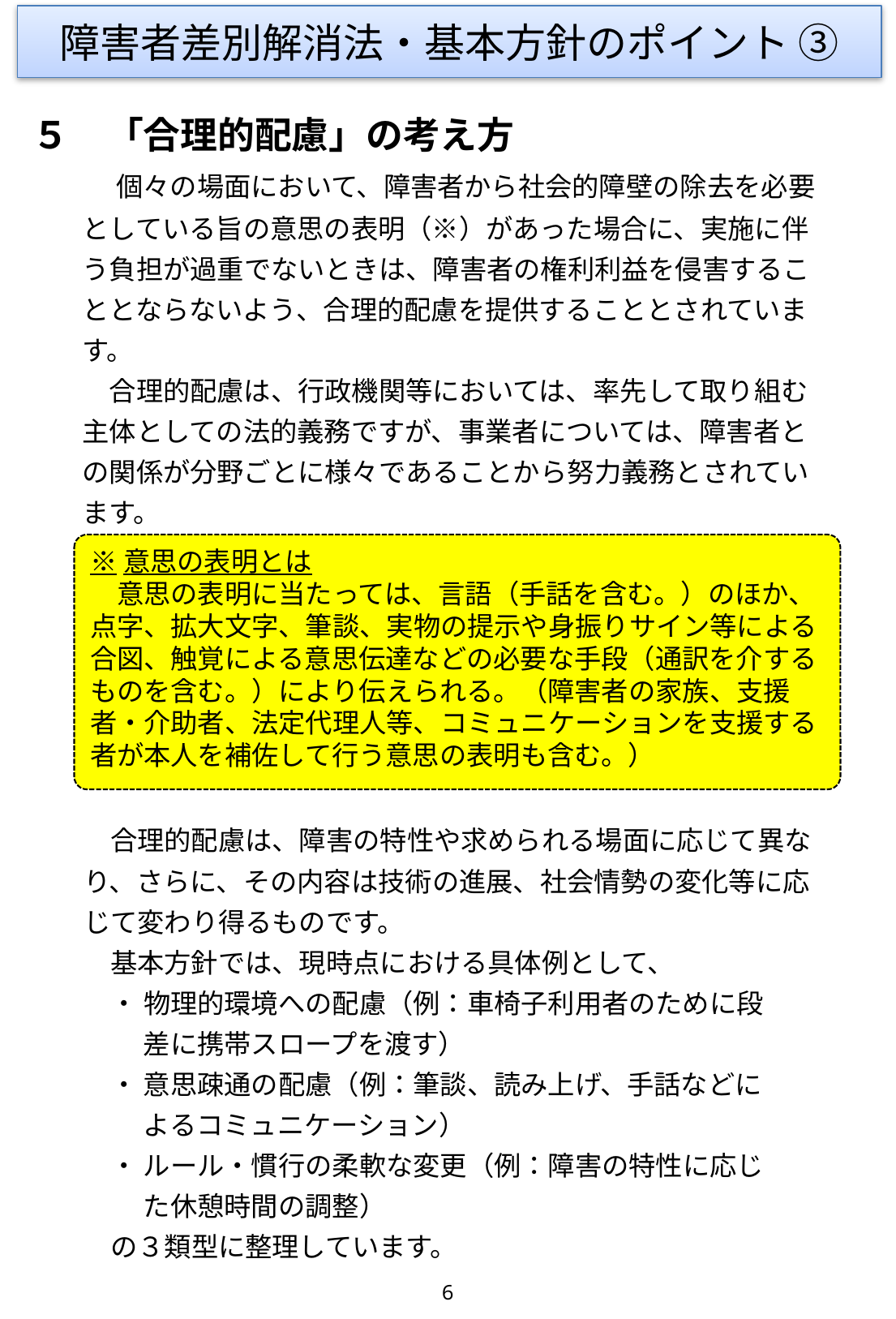

障害者差別解消法・基本方針のポイント ③
５　「合理的配慮」の考え方
　個々の場面において、障害者から社会的障壁の除去を必要としている旨の意思の表明（※）があった場合に、実施に伴う負担が過重でないときは、障害者の権利利益を侵害することとならないよう、合理的配慮を提供することとされています。
　合理的配慮は、行政機関等においては、率先して取り組む主体としての法的義務ですが、事業者については、障害者との関係が分野ごとに様々であることから努力義務とされています。
※意思の表明とは
　意思の表明に当たっては、言語（手話を含む。）のほか、点字、拡大文字、筆談、実物の提示や身振りサイン等による合図、触覚による意思伝達などの必要な手段（通訳を介するものを含む。）により伝えられる。（障害者の家族、支援者・介助者、法定代理人等、コミュニケーションを支援する者が本人を補佐して行う意思の表明も含む。）
　合理的配慮は、障害の特性や求められる場面に応じて異なり、さらに、その内容は技術の進展、社会情勢の変化等に応じて変わり得るものです。
　基本方針では、現時点における具体例として、
　・ 物理的環境への配慮（例：車椅子利用者のために段
　　 差に携帯スロープを渡す）
　・ 意思疎通の配慮（例：筆談、読み上げ、手話などに
　　 よるコミュニケーション）
　・ ルール・慣行の柔軟な変更（例：障害の特性に応じ
　　 た休憩時間の調整）
　の３類型に整理しています。
6